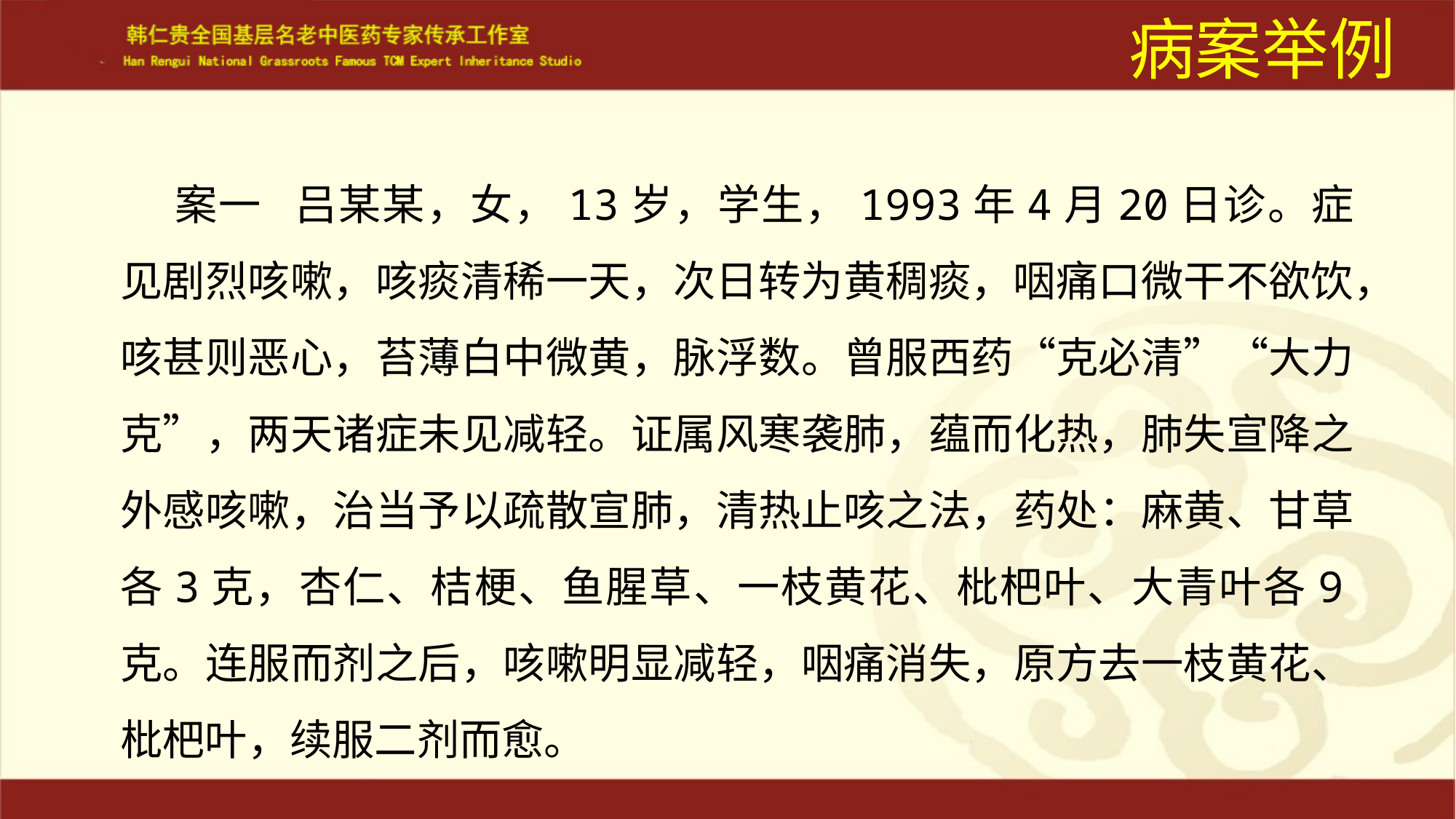

# 病案举例
    案一   吕某某，女，13岁，学生，1993年4月20日诊。症见剧烈咳嗽，咳痰清稀一天，次日转为黄稠痰，咽痛口微干不欲饮，咳甚则恶心，苔薄白中微黄，脉浮数。曾服西药“克必清”“大力克”，两天诸症未见减轻。证属风寒袭肺，蕴而化热，肺失宣降之外感咳嗽，治当予以疏散宣肺，清热止咳之法，药处：麻黄、甘草各3克，杏仁、桔梗、鱼腥草、一枝黄花、枇杷叶、大青叶各9克。连服而剂之后，咳嗽明显减轻，咽痛消失，原方去一枝黄花、枇杷叶，续服二剂而愈。